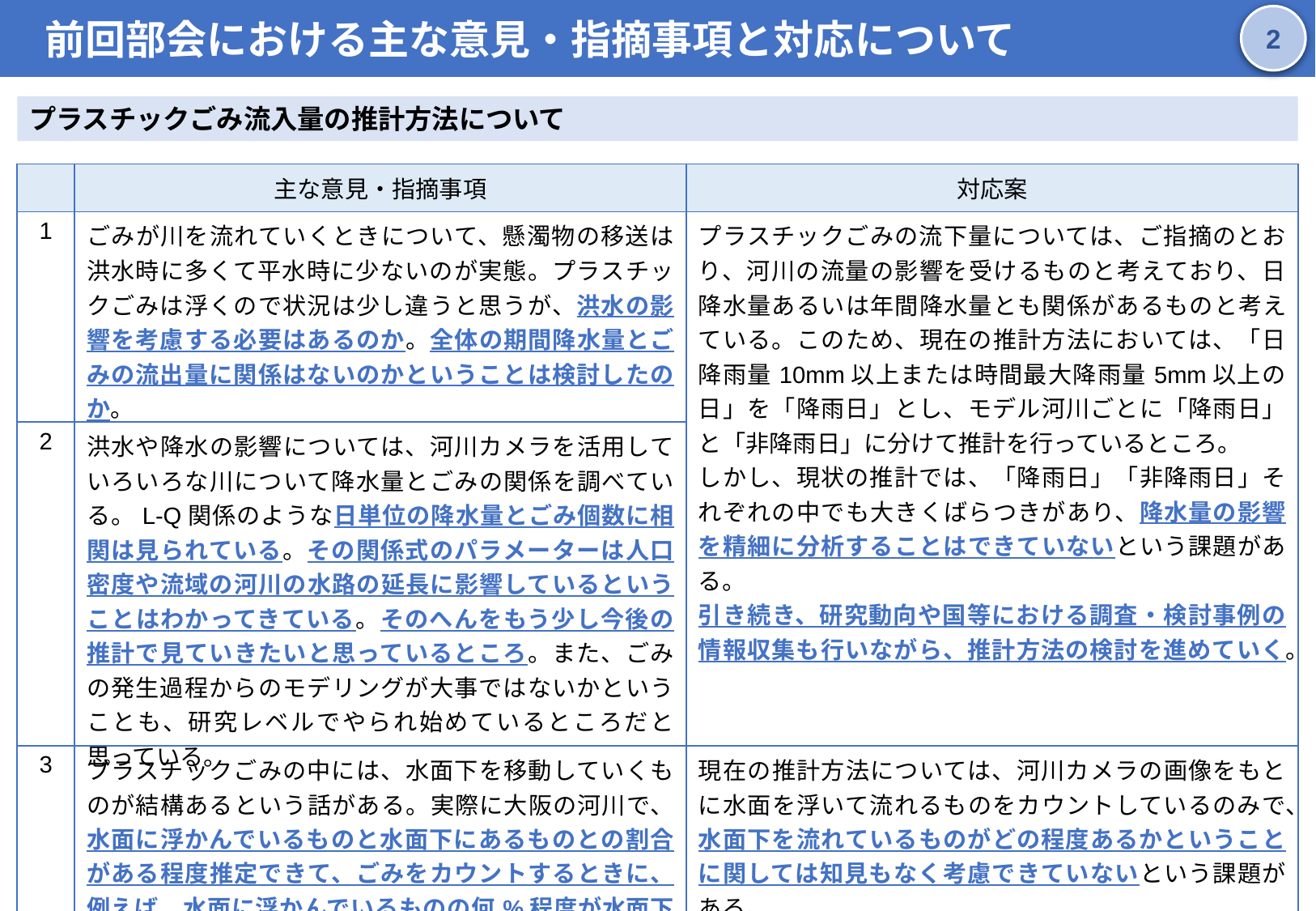

前回部会における主な意見・指摘事項と対応について
2
プラスチックごみ流入量の推計方法について
|  | 主な意見・指摘事項 | 対応案 |
| --- | --- | --- |
| 1 | ごみが川を流れていくときについて、懸濁物の移送は洪水時に多くて平水時に少ないのが実態。プラスチックごみは浮くので状況は少し違うと思うが、洪水の影響を考慮する必要はあるのか。全体の期間降水量とごみの流出量に関係はないのかということは検討したのか。 | プラスチックごみの流下量については、ご指摘のとおり、河川の流量の影響を受けるものと考えており、日降水量あるいは年間降水量とも関係があるものと考えている。このため、現在の推計方法においては、「日降雨量10mm以上または時間最大降雨量5mm以上の日」を「降雨日」とし、モデル河川ごとに「降雨日」と「非降雨日」に分けて推計を行っているところ。 しかし、現状の推計では、「降雨日」「非降雨日」それぞれの中でも大きくばらつきがあり、降水量の影響を精細に分析することはできていないという課題がある。 引き続き、研究動向や国等における調査・検討事例の情報収集も行いながら、推計方法の検討を進めていく。 |
| 2 | 洪水や降水の影響については、河川カメラを活用していろいろな川について降水量とごみの関係を調べている。L-Q関係のような日単位の降水量とごみ個数に相関は見られている。その関係式のパラメーターは人口密度や流域の河川の水路の延長に影響しているということはわかってきている。そのへんをもう少し今後の推計で見ていきたいと思っているところ。また、ごみの発生過程からのモデリングが大事ではないかということも、研究レベルでやられ始めているところだと思っている。 | ・・・。 |
| 3 | プラスチックごみの中には、水面下を移動していくものが結構あるという話がある。実際に大阪の河川で、水面に浮かんでいるものと水面下にあるものとの割合がある程度推定できて、ごみをカウントするときに、例えば、水面に浮かんでいるものの何%程度が水面下を流れていくので無視してもいいというようなことは必要があるのか。 | 現在の推計方法については、河川カメラの画像をもとに水面を浮いて流れるものをカウントしているのみで、水面下を流れているものがどの程度あるかということに関しては知見もなく考慮できていないという課題がある。 引き続き、国等における調査・検討事例の情報収集を行っていく。 |